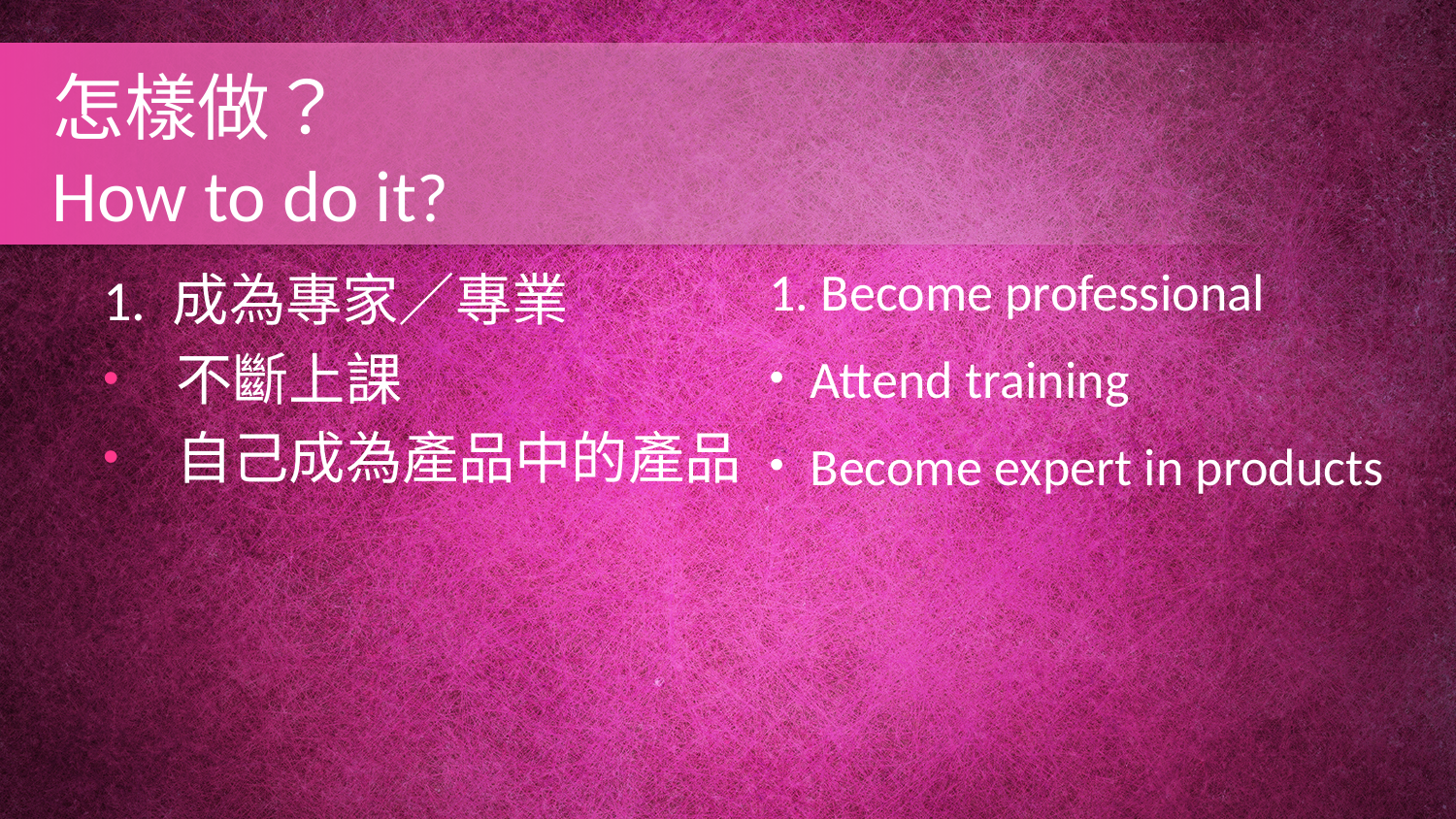

怎樣做？
How to do it?
1. Become professional
Attend training
Become expert in products
1. 成為專家／專業
不斷上課
自己成為產品中的產品